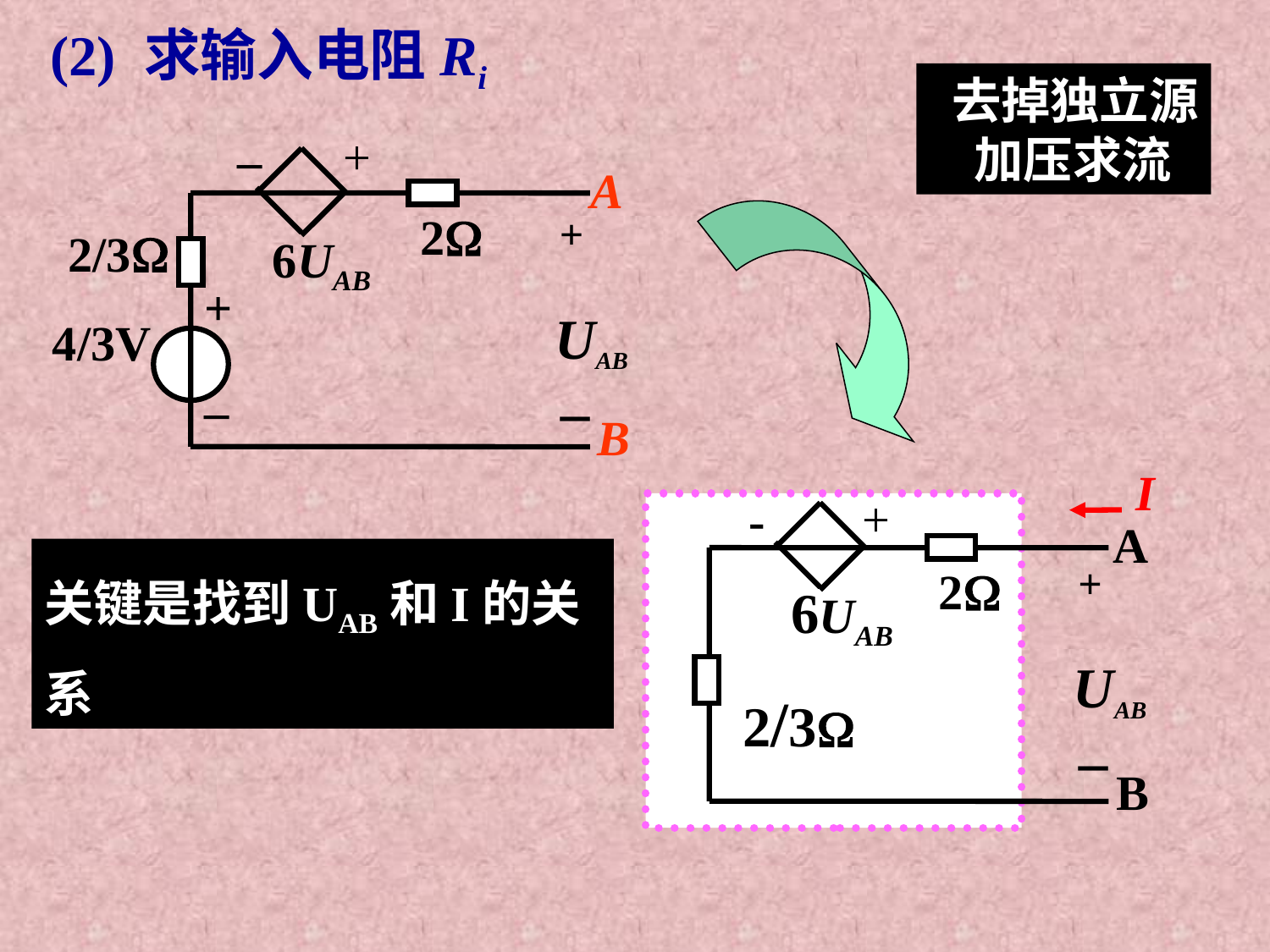

(2) 求输入电阻Ri
 去掉独立源
   加压求流
_
+

A

2Ω
2/3Ω
6UAB

+
4/3V

_
B

+
UAB
－

I

+
-

A

2Ω
6UAB

2/3Ω
B

关键是找到UAB和I的关系
+
UAB
－